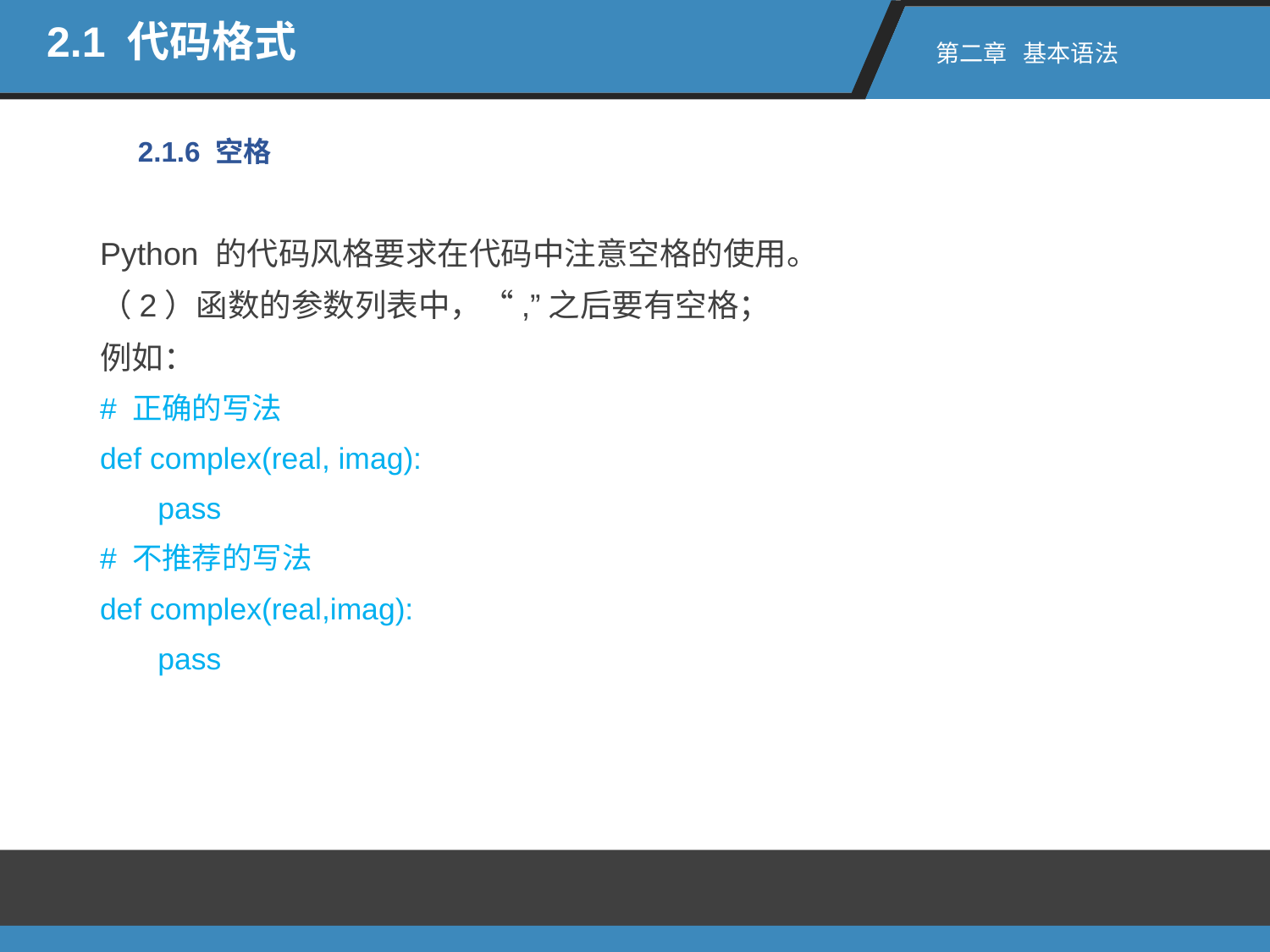

2.1 代码格式

第二章   基本语法
2.1.6 空格
Python 的代码风格要求在代码中注意空格的使用。
（2）函数的参数列表中，“,”之后要有空格；
例如：
# 正确的写法
def complex(real, imag):
       pass
# 不推荐的写法
def complex(real,imag):
       pass